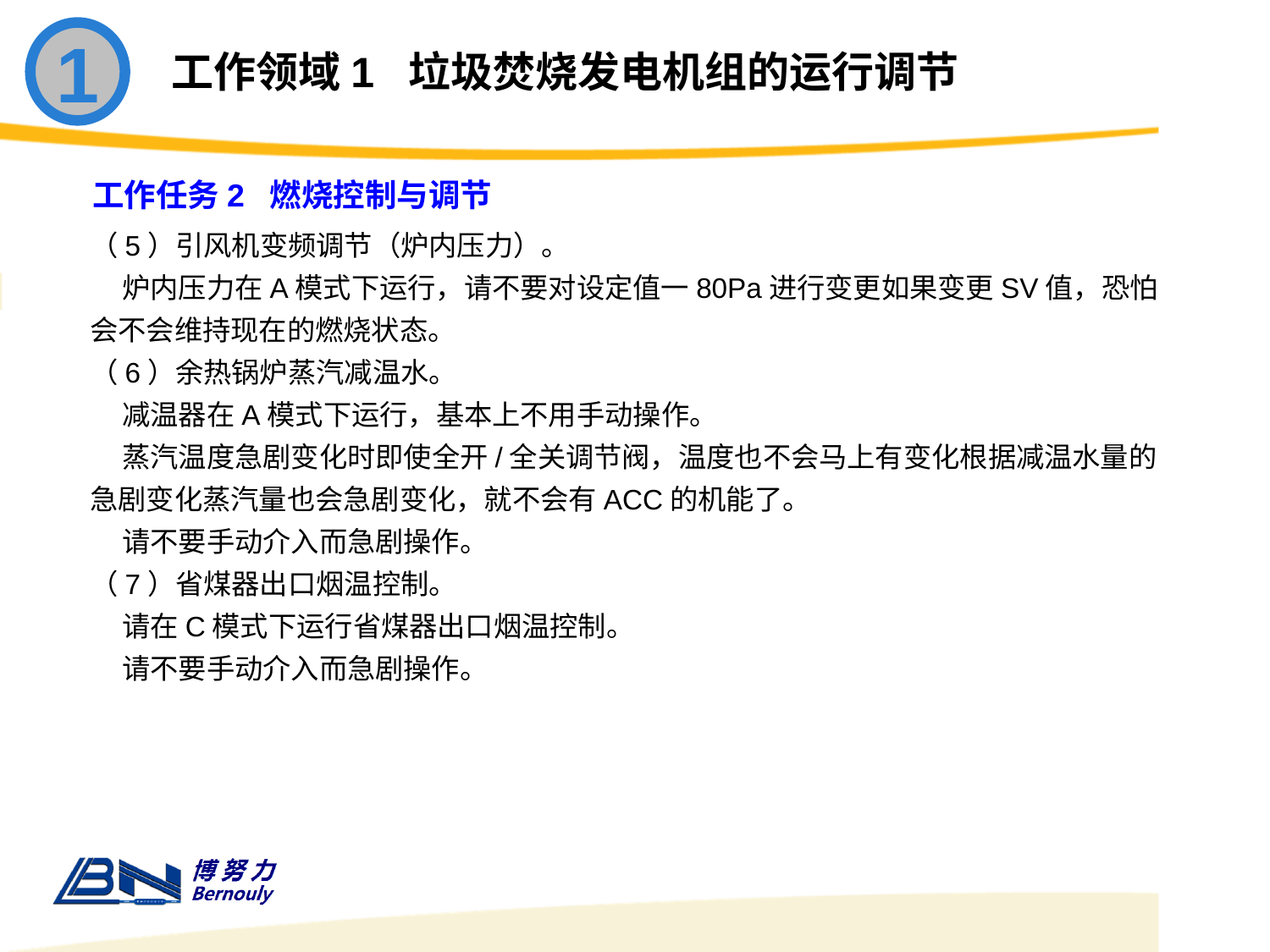

1
工作领域1  垃圾焚烧发电机组的运行调节
工作任务2  燃烧控制与调节
（5）引风机变频调节（炉内压力）。
    炉内压力在A模式下运行，请不要对设定值一80Pa进行变更如果变更SV值，恐怕会不会维持现在的燃烧状态。
（6）余热锅炉蒸汽减温水。
    减温器在A模式下运行，基本上不用手动操作。
    蒸汽温度急剧变化时即使全开/全关调节阀，温度也不会马上有变化根据减温水量的急剧变化蒸汽量也会急剧变化，就不会有ACC的机能了。
    请不要手动介入而急剧操作。
（7）省煤器出口烟温控制。
    请在C模式下运行省煤器出口烟温控制。
    请不要手动介入而急剧操作。